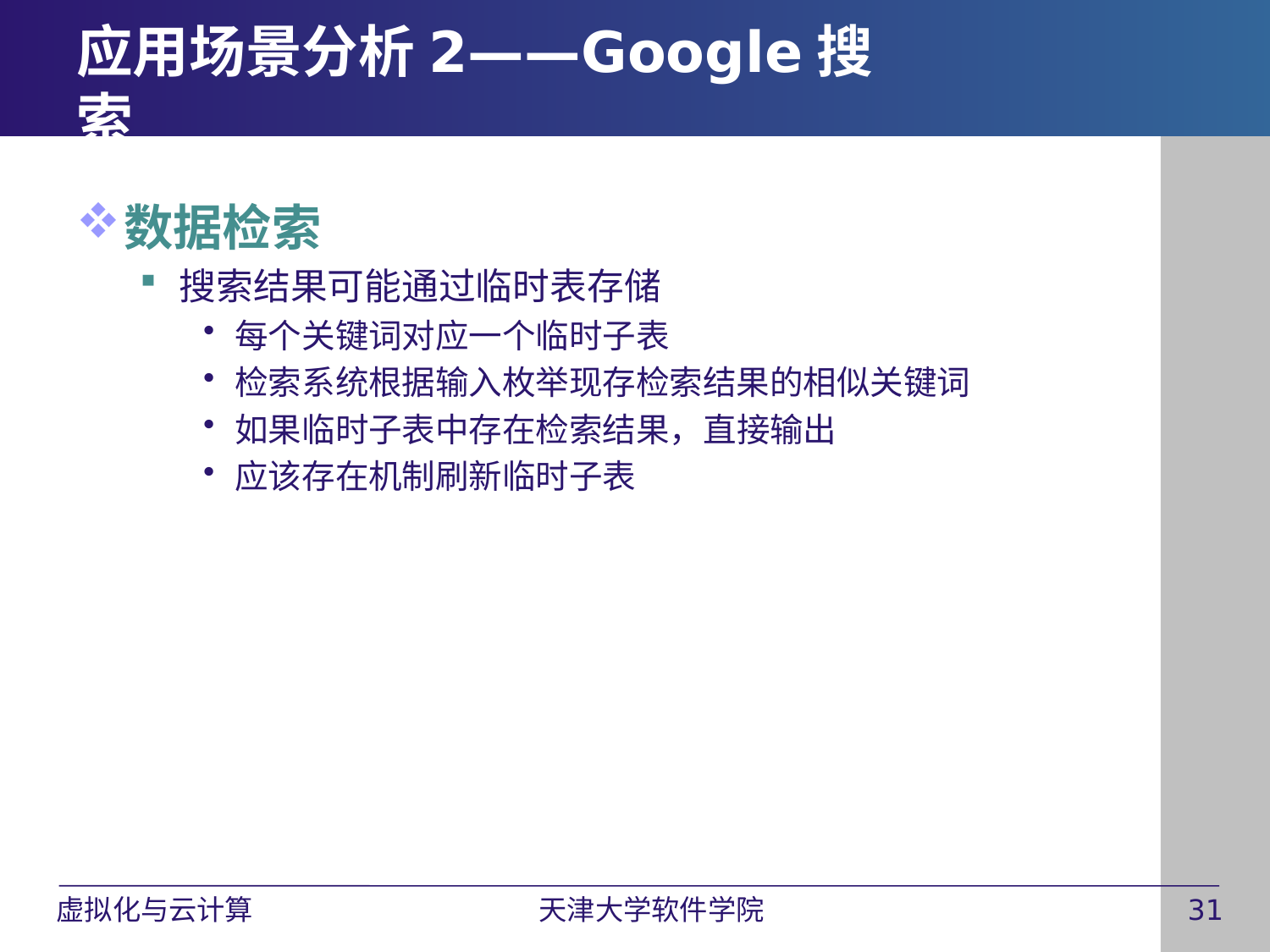

应用场景分析2——Google搜索
数据检索
搜索结果可能通过临时表存储
每个关键词对应一个临时子表
检索系统根据输入枚举现存检索结果的相似关键词
如果临时子表中存在检索结果，直接输出
应该存在机制刷新临时子表